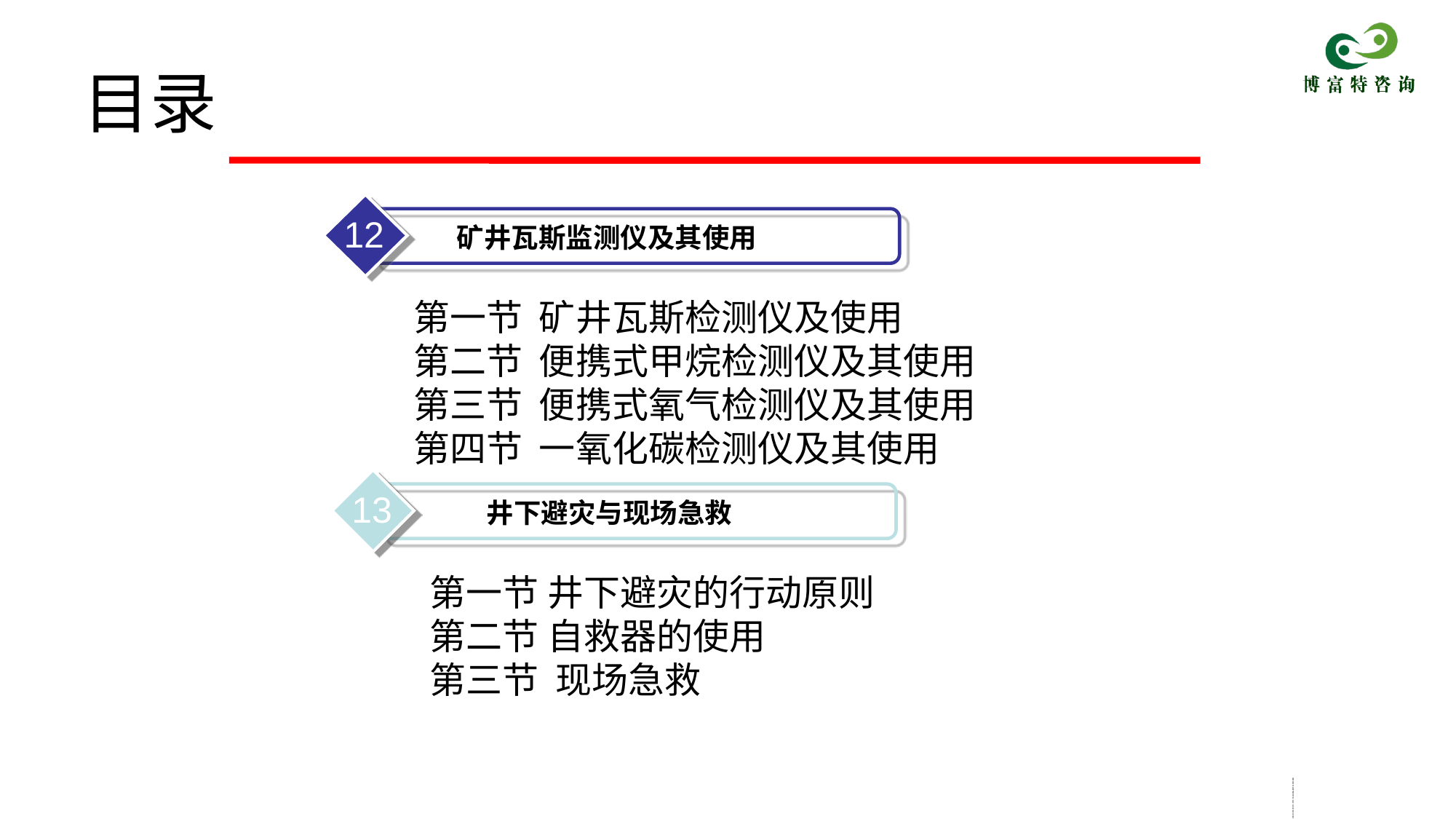

# 目录

12

矿井瓦斯监测仪及其使用
第一节  矿井瓦斯检测仪及使用
第二节  便携式甲烷检测仪及其使用
第三节  便携式氧气检测仪及其使用
第四节  一氧化碳检测仪及其使用

13

井下避灾与现场急救
第一节 井下避灾的行动原则
第二节 自救器的使用
第三节  现场急救

皱牺窟龟质例媚涌缴曙荷九鹊血火柄瞧亭娘庭蹈峦罪拜幅力灿扔灸勘协矛煤矿瓦斯检查工安全操作与现场急救煤矿瓦斯检查工安全操作与现场急救